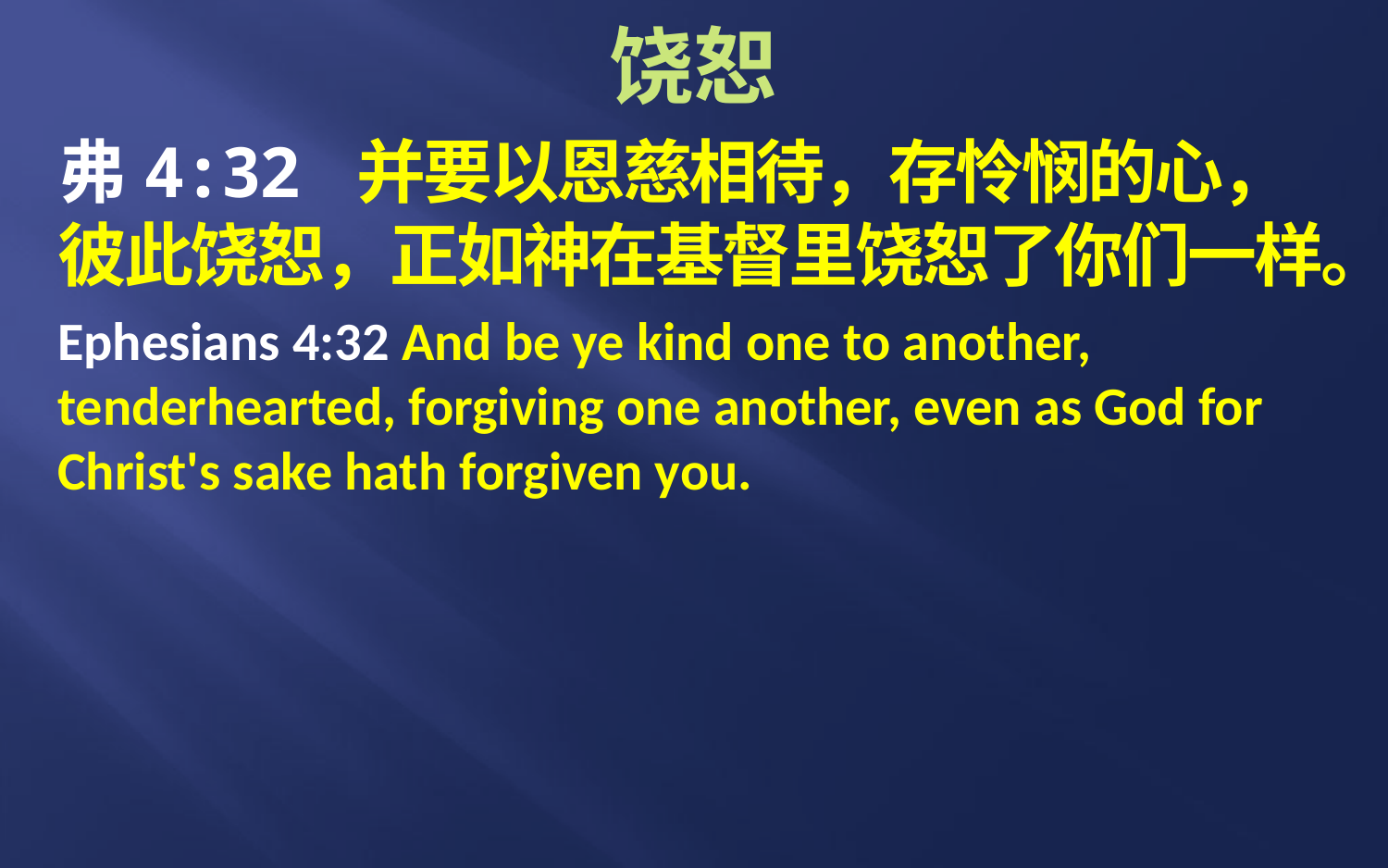

# 饶恕
弗4:32 并要以恩慈相待，存怜悯的心，彼此饶恕，正如神在基督里饶恕了你们一样。
Ephesians 4:32 And be ye kind one to another, tenderhearted, forgiving one another, even as God for Christ's sake hath forgiven you.